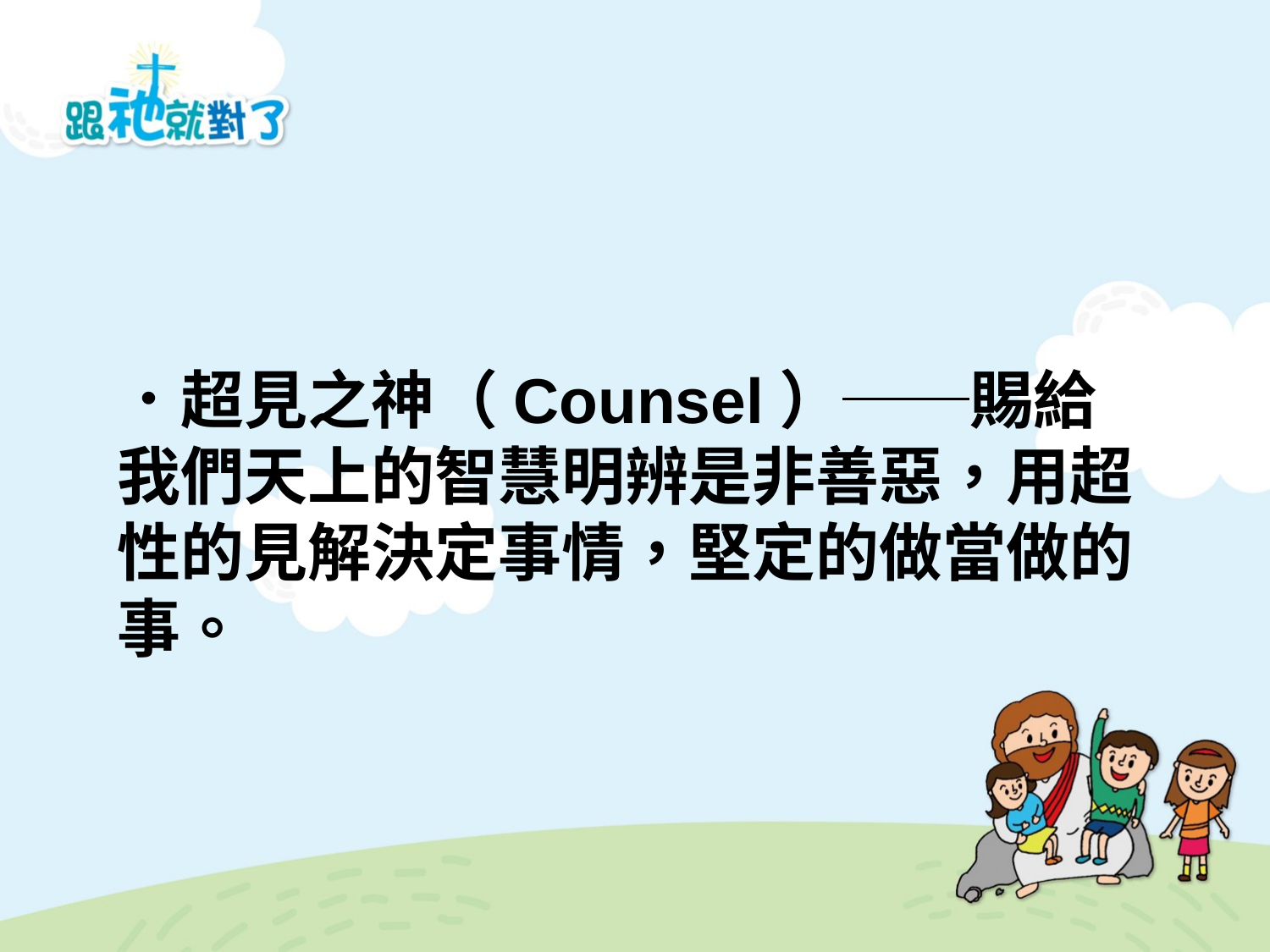

．超見之神（Counsel）──賜給我們天上的智慧明辨是非善惡，用超性的見解決定事情，堅定的做當做的事。